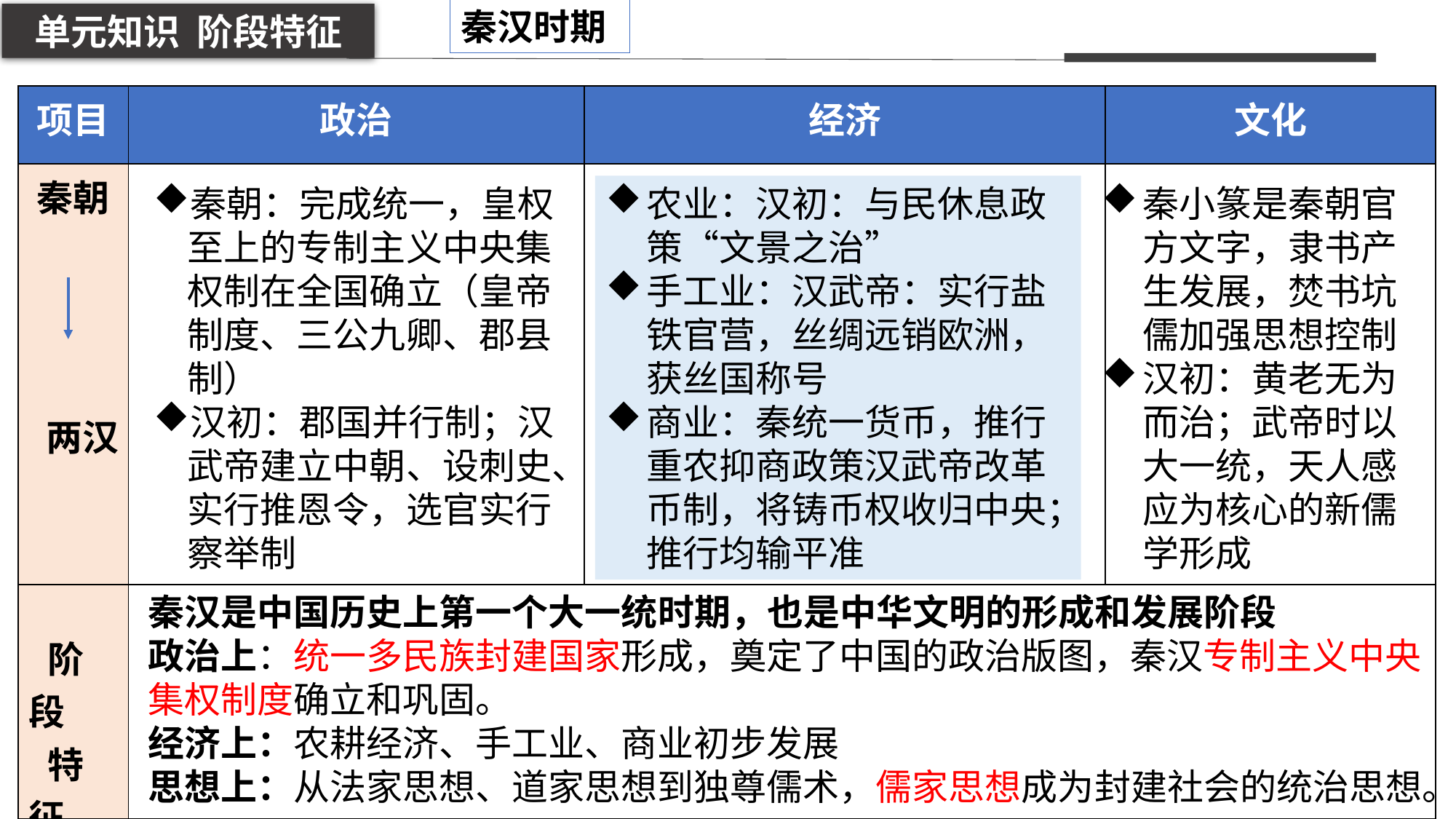

秦汉时期
单元知识  阶段特征

| 项目 | 政治 | 经济 | 文化 |
| --- | --- | --- | --- |
| 秦朝 |  |  |  |
| 阶段 特征 |  |  |  |
秦朝：完成统一，皇权至上的专制主义中央集权制在全国确立（皇帝制度、三公九卿、郡县制）
汉初：郡国并行制；汉武帝建立中朝、设刺史、实行推恩令，选官实行察举制
农业：汉初：与民休息政策“文景之治”
手工业：汉武帝：实行盐铁官营，丝绸远销欧洲，获丝国称号
商业：秦统一货币，推行重农抑商政策汉武帝改革币制，将铸币权收归中央；推行均输平准
秦小篆是秦朝官方文字，隶书产生发展，焚书坑儒加强思想控制
汉初：黄老无为而治；武帝时以大一统，天人感应为核心的新儒学形成
两汉
秦汉是中国历史上第一个大一统时期，也是中华文明的形成和发展阶段
政治上：统一多民族封建国家形成，奠定了中国的政治版图，秦汉专制主义中央集权制度确立和巩固。
经济上：农耕经济、手工业、商业初步发展
思想上：从法家思想、道家思想到独尊儒术，儒家思想成为封建社会的统治思想。